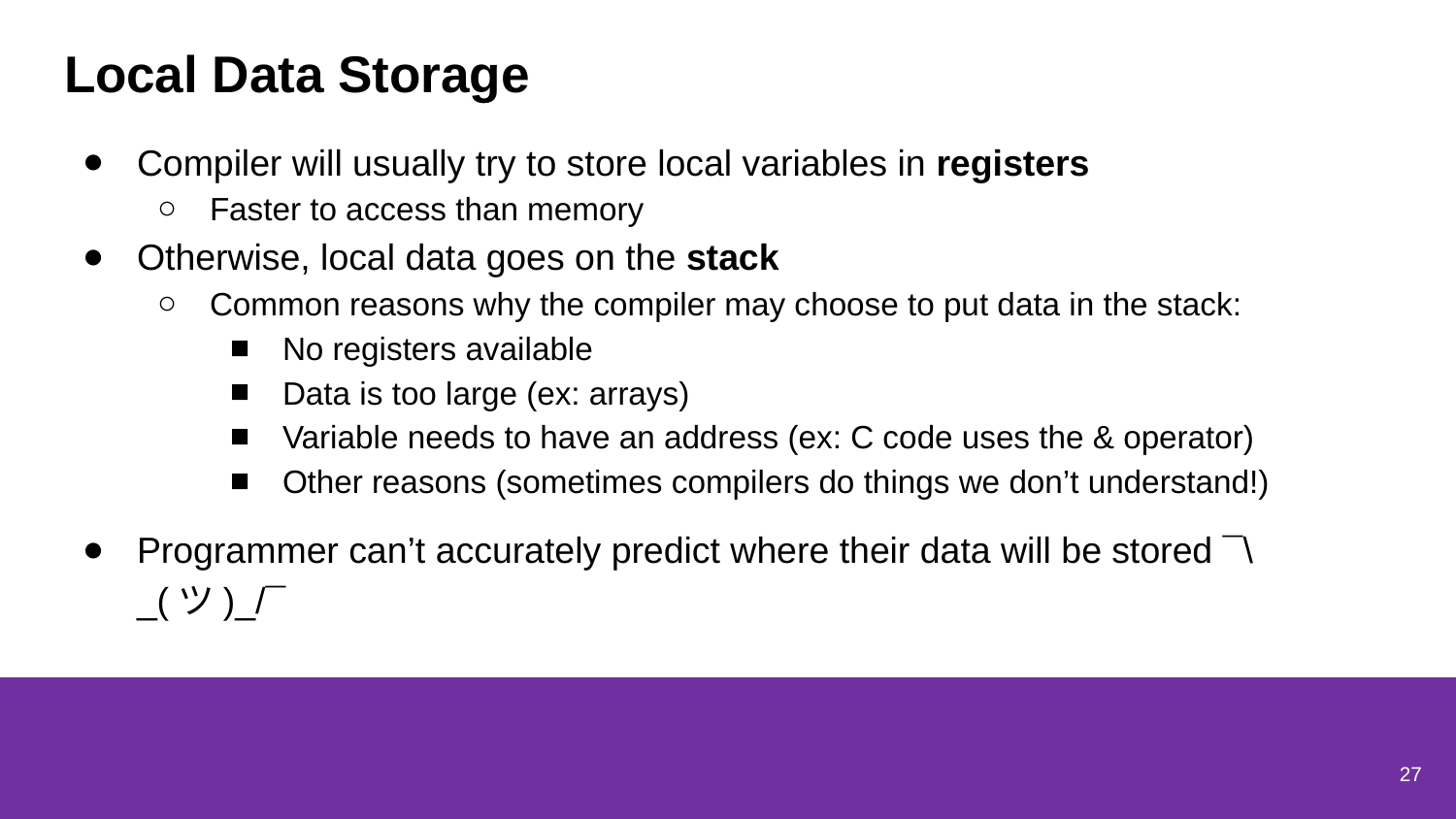

# Local Data Storage
Compiler will usually try to store local variables in registers
Faster to access than memory
Otherwise, local data goes on the stack
Common reasons why the compiler may choose to put data in the stack:
No registers available
Data is too large (ex: arrays)
Variable needs to have an address (ex: C code uses the & operator)
Other reasons (sometimes compilers do things we don’t understand!)
Programmer can’t accurately predict where their data will be stored ¯\_(ツ)_/¯
27